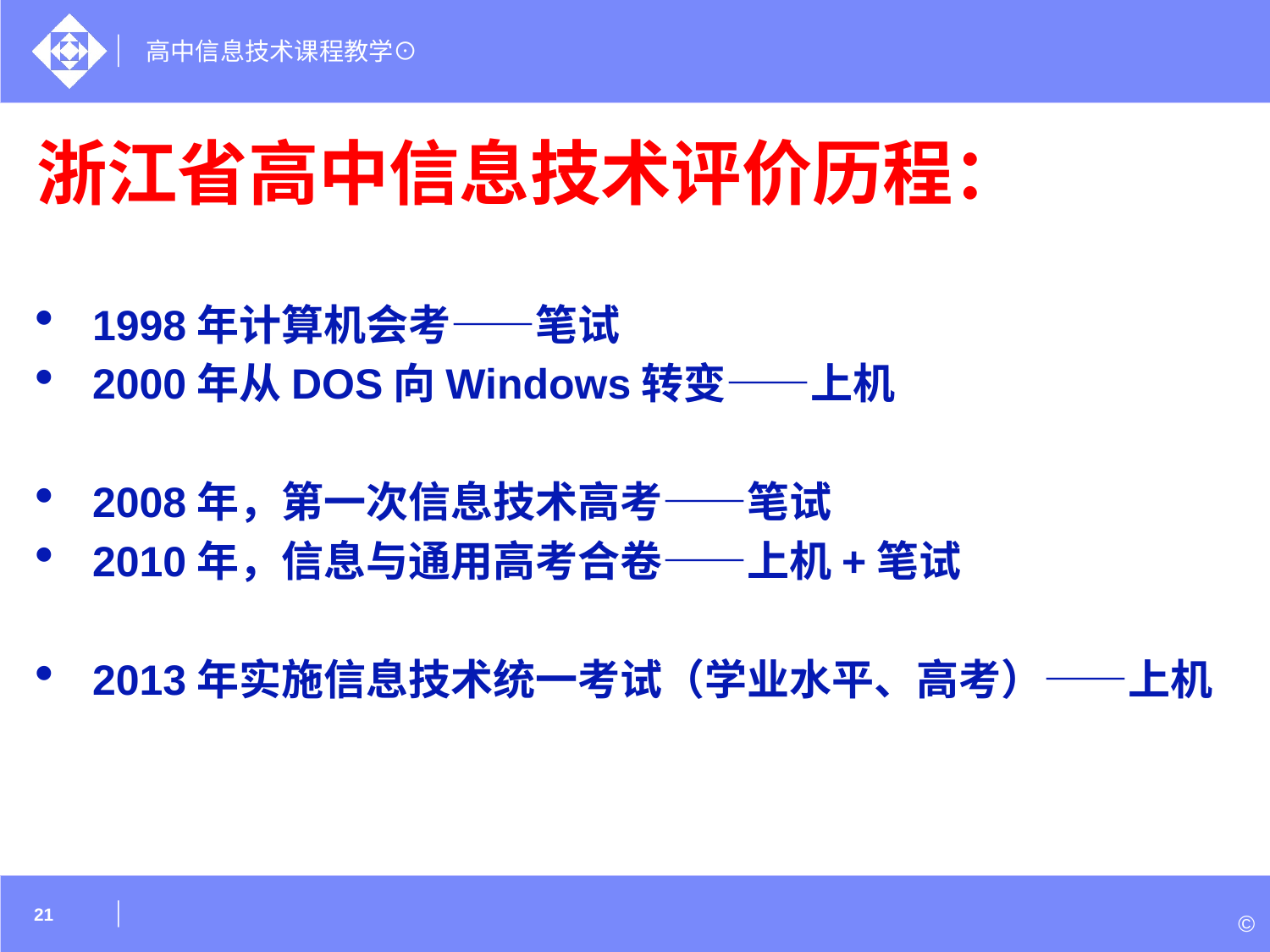

# 浙江省高中信息技术评价历程：

1998年计算机会考——笔试
2000年从DOS向Windows转变——上机

2008年，第一次信息技术高考——笔试
2010年，信息与通用高考合卷——上机+笔试

2013年实施信息技术统一考试（学业水平、高考）——上机

21